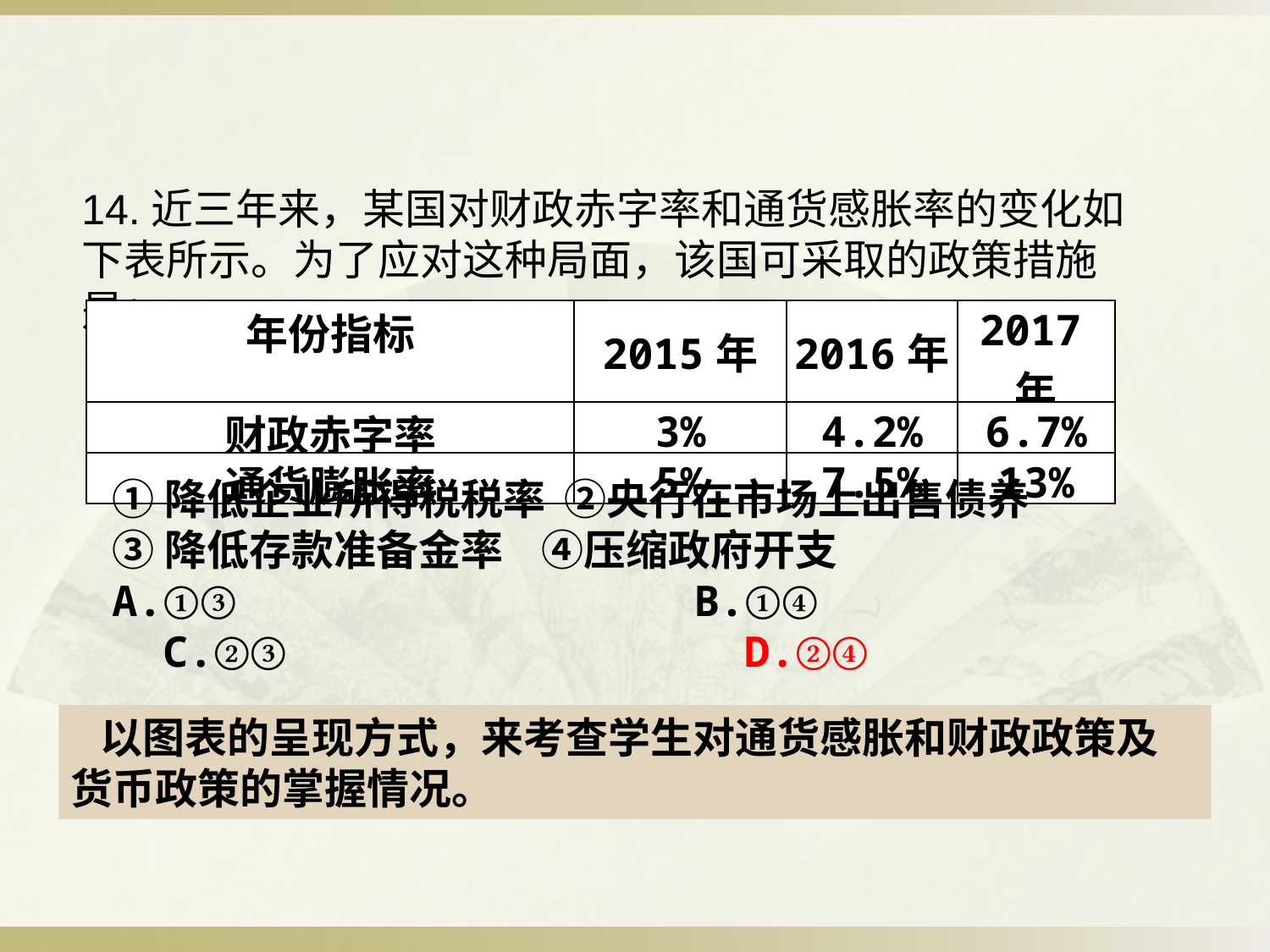

14.近三年来，某国对财政赤字率和通货感胀率的变化如下表所示。为了应对这种局面，该国可采取的政策措施是：
| 年份指标 | 2015年 | 2016年 | 2017年 |
| --- | --- | --- | --- |
| 财政赤字率 | 3% | 4.2% | 6.7% |
| 通货膨胀率 | 5% | 7.5% | 13% |
①降低企业所得税税率  ②央行在市场上出售债养
③降低存款准备金率    ④压缩政府开支
A.①③                  B.①④               C.②③                  D.②④
  以图表的呈现方式，来考查学生对通货感胀和财政政策及货币政策的掌握情况。